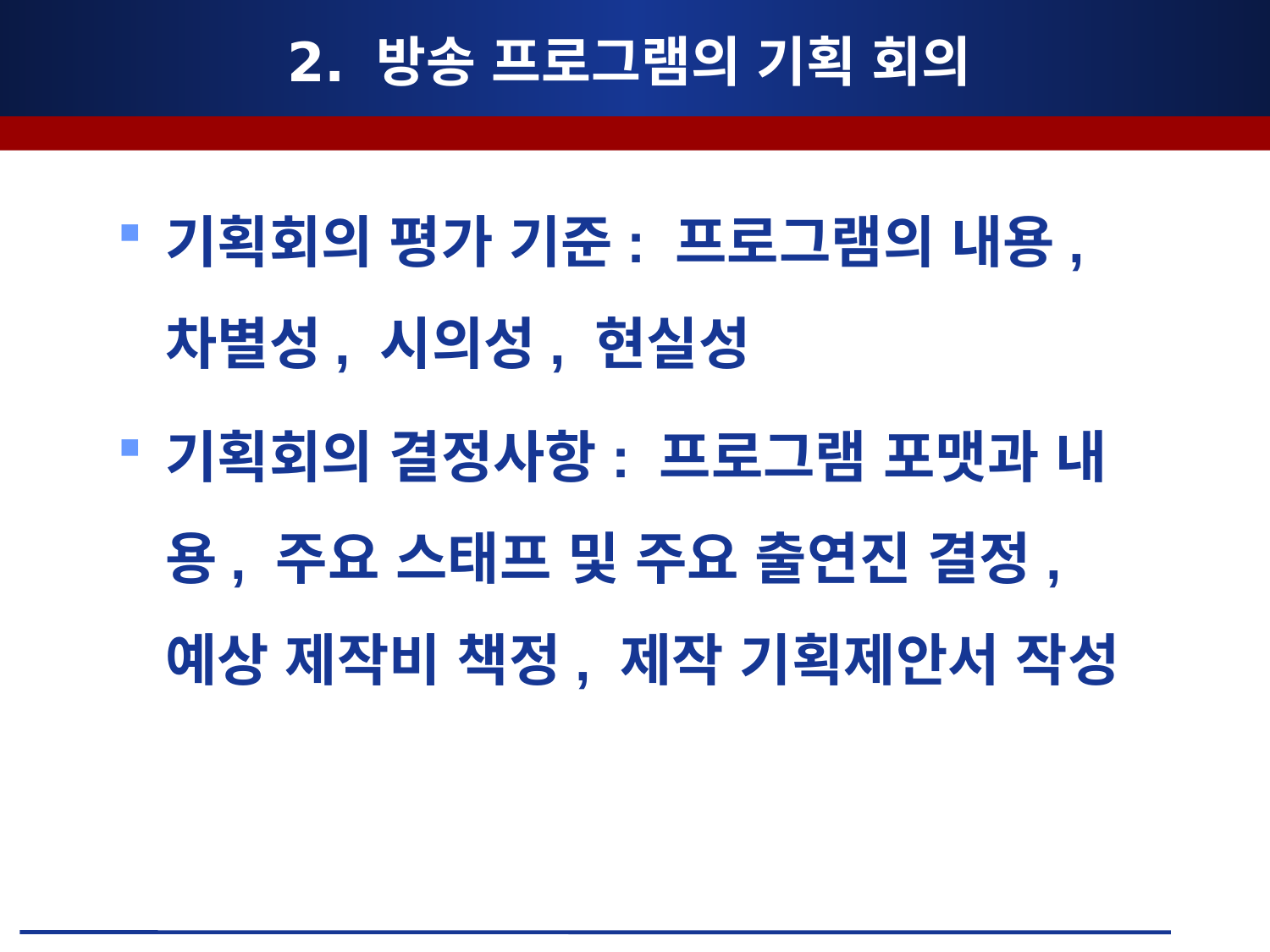

# 2. 방송 프로그램의 기획 회의
기획회의 평가 기준: 프로그램의 내용, 차별성, 시의성, 현실성
기획회의 결정사항: 프로그램 포맷과 내용, 주요 스태프 및 주요 출연진 결정, 예상 제작비 책정, 제작 기획제안서 작성